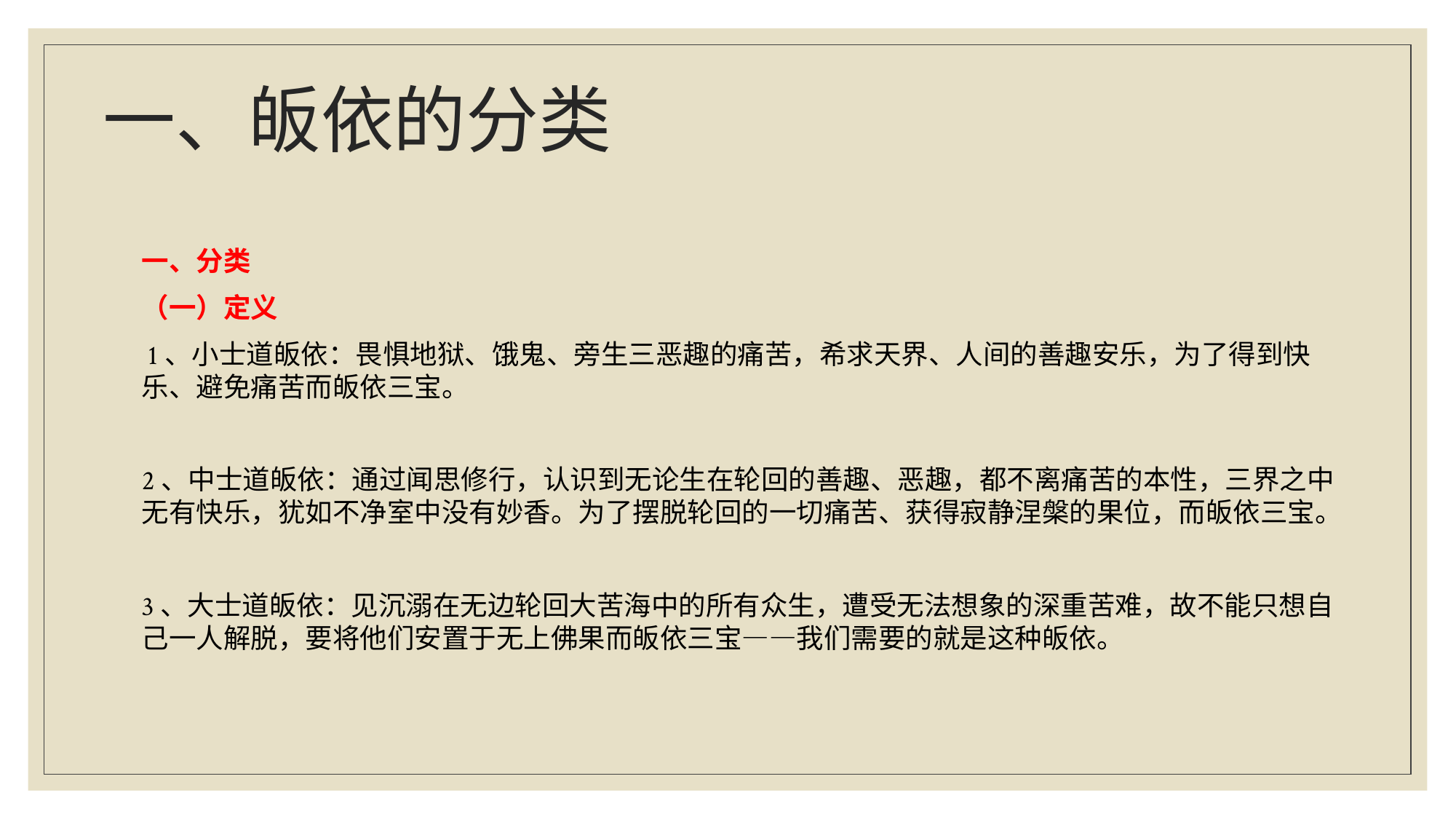

# 一、皈依的分类
一、分类
（一）定义
 1、小士道皈依：畏惧地狱、饿鬼、旁生三恶趣的痛苦，希求天界、人间的善趣安乐，为了得到快乐、避免痛苦而皈依三宝。

2、中士道皈依：通过闻思修行，认识到无论生在轮回的善趣、恶趣，都不离痛苦的本性，三界之中无有快乐，犹如不净室中没有妙香。为了摆脱轮回的一切痛苦、获得寂静涅槃的果位，而皈依三宝。

3、大士道皈依：见沉溺在无边轮回大苦海中的所有众生，遭受无法想象的深重苦难，故不能只想自己一人解脱，要将他们安置于无上佛果而皈依三宝―—我们需要的就是这种皈依。